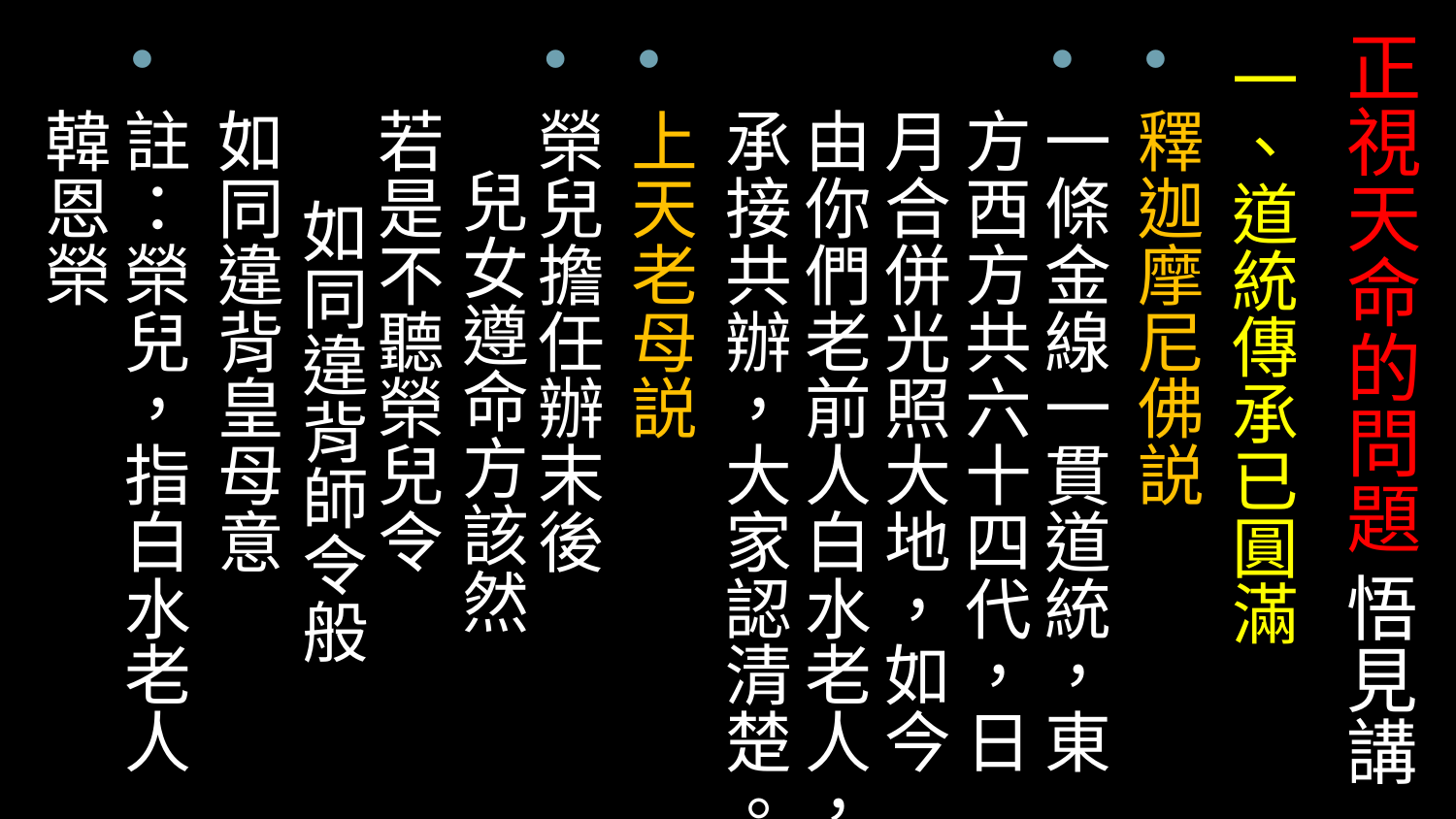

# 正視天命的問題 悟見講
一、道統傳承已圓滿
釋迦摩尼佛説
一條金線一貫道統，東方西方共六十四代，日月合併光照大地，如今由你們老前人白水老人，承接共辦，大家認清楚。
上天老母説
榮兒擔任辦末後                  兒女遵命方該然
若是不聽榮兒令                    如同違背師令般
如同違背皇母意
註：榮兒，指白水老人韓恩榮